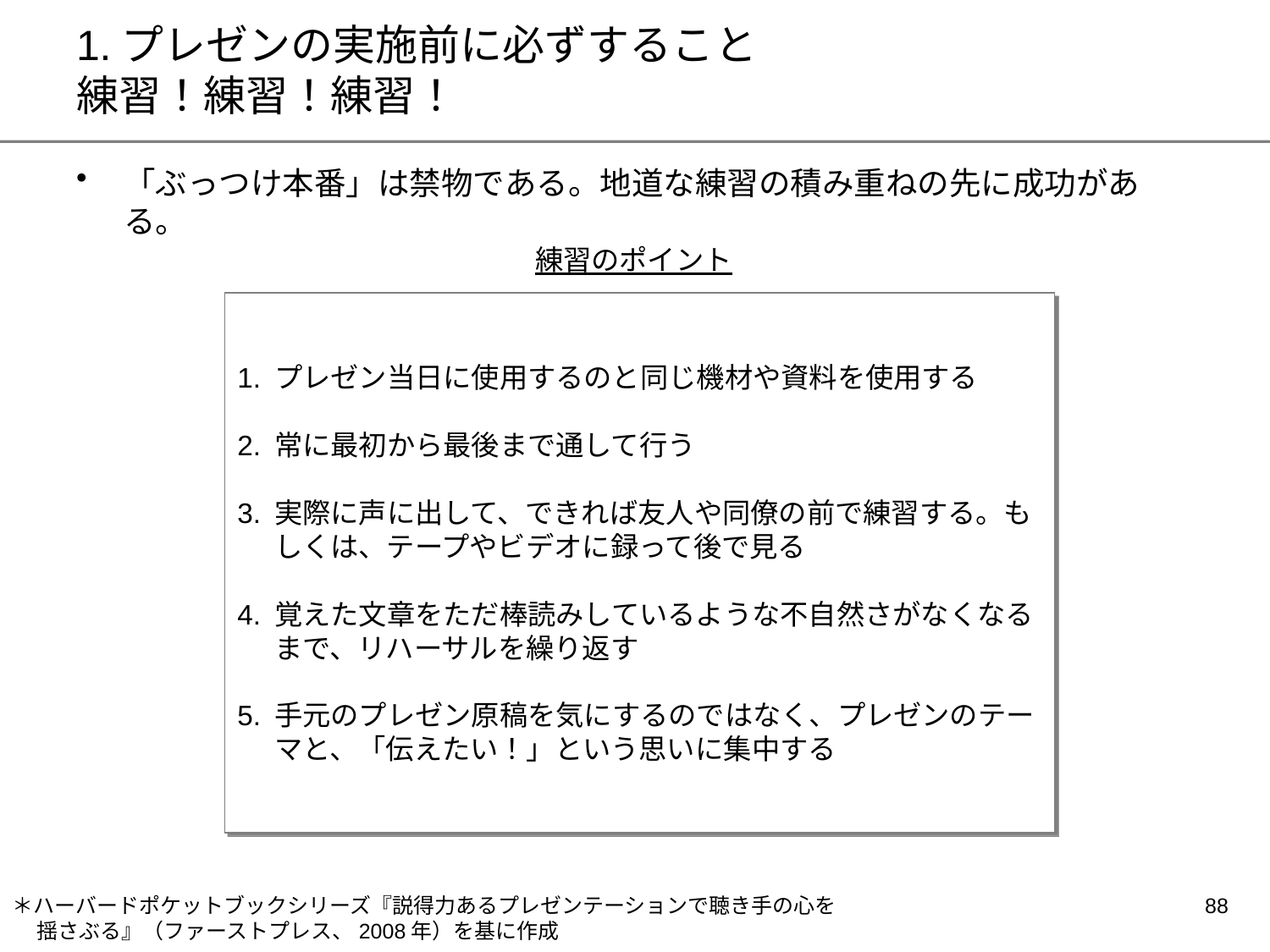

# 1.プレゼンの実施前に必ずすること 練習！練習！練習！
「ぶっつけ本番」は禁物である。地道な練習の積み重ねの先に成功がある。
練習のポイント
プレゼン当日に使用するのと同じ機材や資料を使用する

常に最初から最後まで通して行う

実際に声に出して、できれば友人や同僚の前で練習する。もしくは、テープやビデオに録って後で見る

覚えた文章をただ棒読みしているような不自然さがなくなるまで、リハーサルを繰り返す

手元のプレゼン原稿を気にするのではなく、プレゼンのテーマと、「伝えたい！」という思いに集中する
＊ハーバードポケットブックシリーズ『説得力あるプレゼンテーションで聴き手の心を揺さぶる』（ファーストプレス、2008年）を基に作成
88